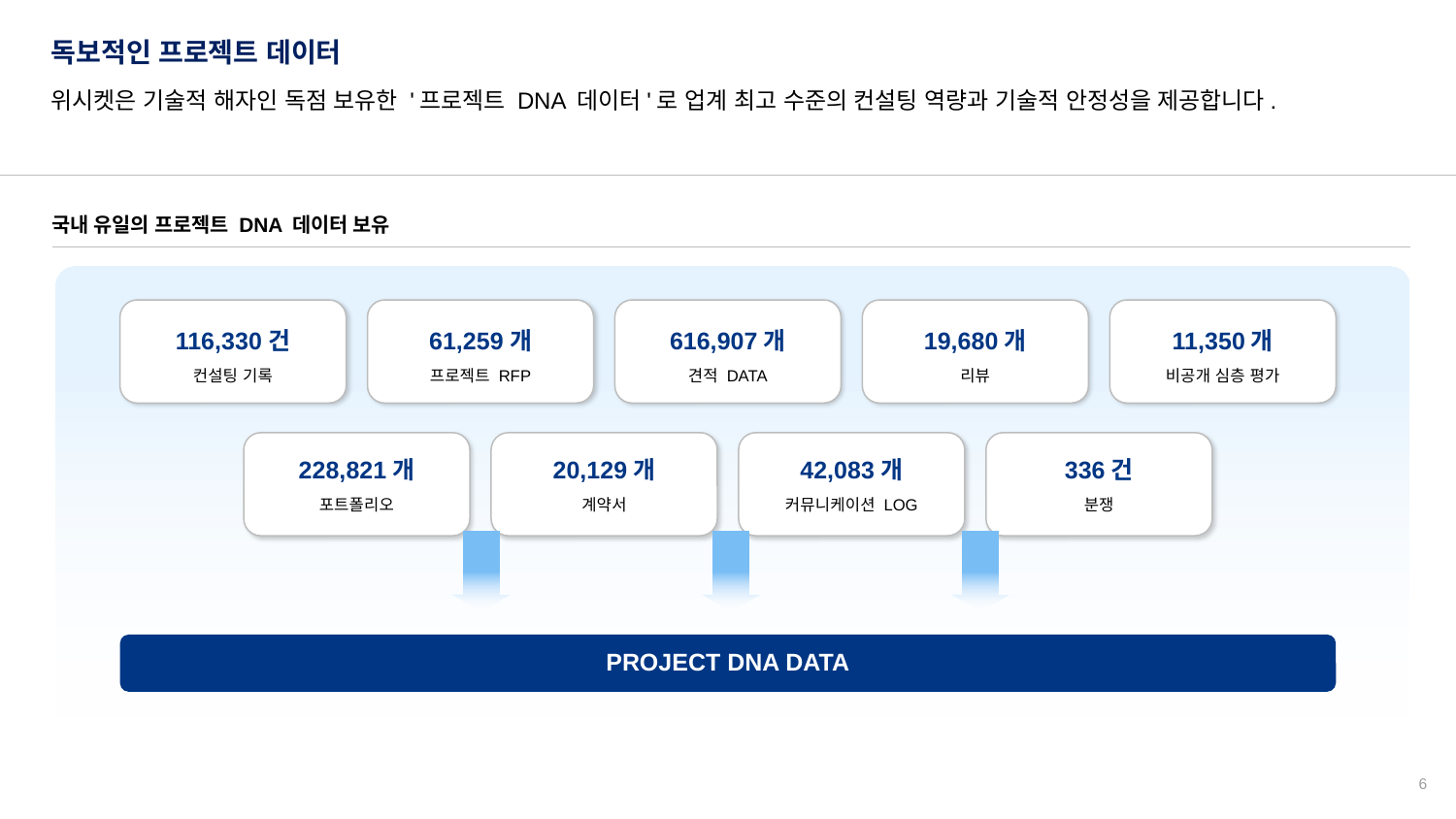

독보적인 프로젝트 데이터
위시켓은 기술적 해자인 독점 보유한 '프로젝트 DNA 데이터'로 업계 최고 수준의 컨설팅 역량과 기술적 안정성을 제공합니다.
국내 유일의 프로젝트 DNA 데이터 보유

116,330건
61,259개
616,907개
19,680개
11,350개
컨설팅 기록
프로젝트 RFP
견적 DATA
리뷰
비공개 심층 평가

228,821개
20,129개
42,083개
336건
포트폴리오
계약서
커뮤니케이션 LOG
분쟁

PROJECT DNA DATA
6